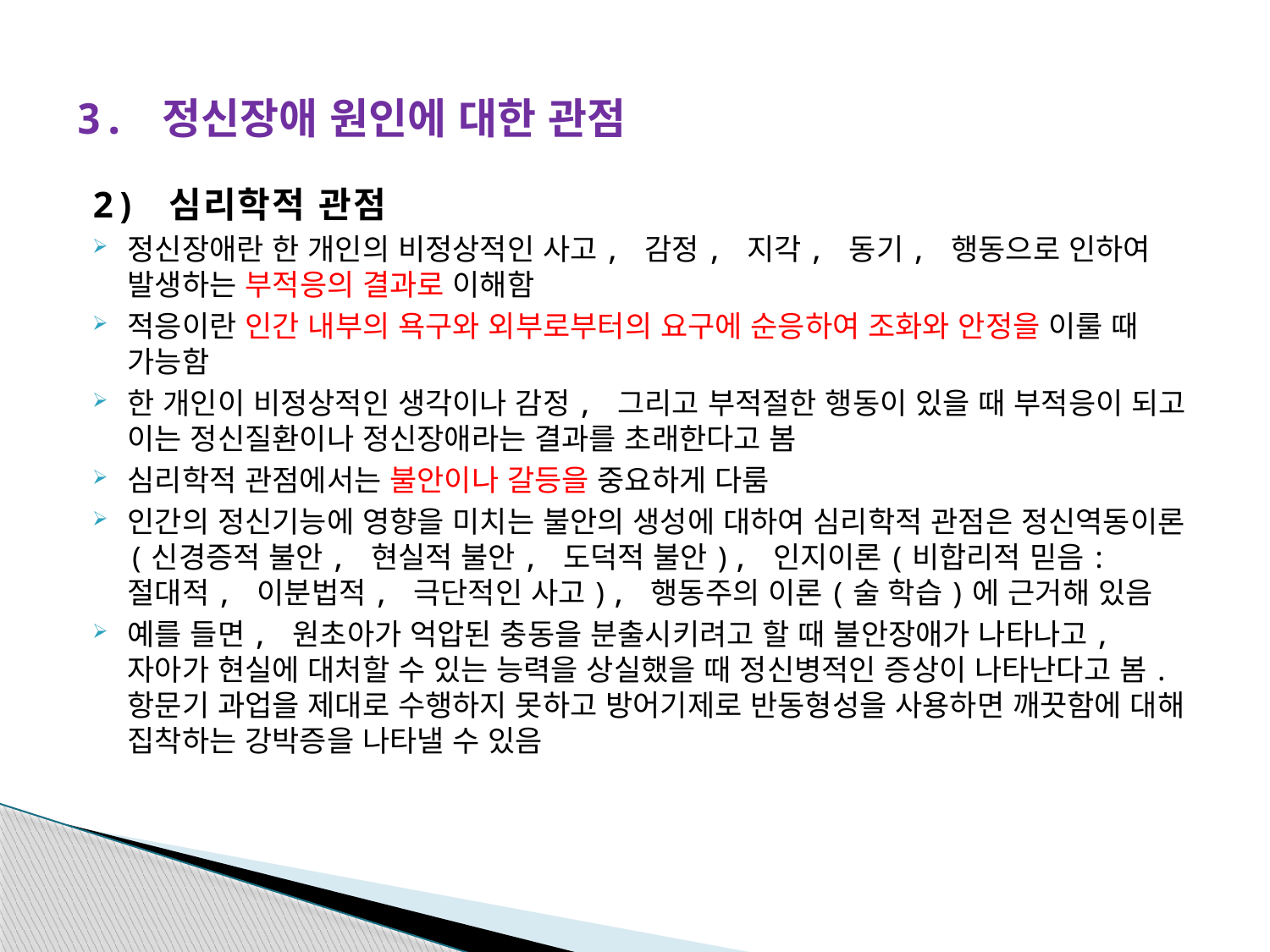

# 3. 정신장애 원인에 대한 관점
2) 심리학적 관점
정신장애란 한 개인의 비정상적인 사고, 감정, 지각, 동기, 행동으로 인하여 발생하는 부적응의 결과로 이해함
적응이란 인간 내부의 욕구와 외부로부터의 요구에 순응하여 조화와 안정을 이룰 때 가능함
한 개인이 비정상적인 생각이나 감정, 그리고 부적절한 행동이 있을 때 부적응이 되고 이는 정신질환이나 정신장애라는 결과를 초래한다고 봄
심리학적 관점에서는 불안이나 갈등을 중요하게 다룸
인간의 정신기능에 영향을 미치는 불안의 생성에 대하여 심리학적 관점은 정신역동이론(신경증적 불안, 현실적 불안, 도덕적 불안), 인지이론(비합리적 믿음: 절대적, 이분법적, 극단적인 사고), 행동주의 이론(술 학습)에 근거해 있음
예를 들면, 원초아가 억압된 충동을 분출시키려고 할 때 불안장애가 나타나고, 자아가 현실에 대처할 수 있는 능력을 상실했을 때 정신병적인 증상이 나타난다고 봄. 항문기 과업을 제대로 수행하지 못하고 방어기제로 반동형성을 사용하면 깨끗함에 대해 집착하는 강박증을 나타낼 수 있음